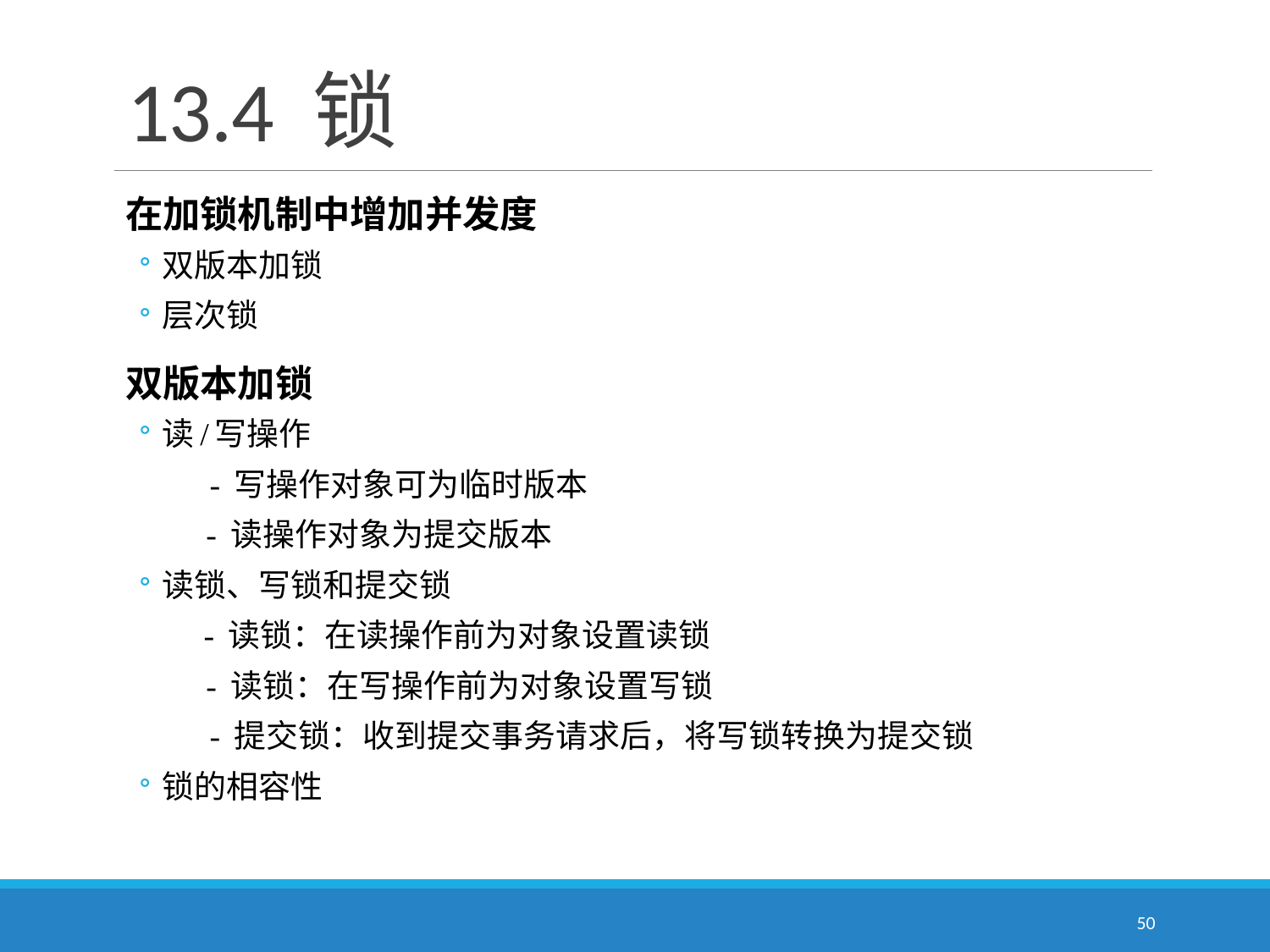

# 13.4 锁
在加锁机制中增加并发度
双版本加锁
层次锁
双版本加锁
读/写操作
　　- 写操作对象可为临时版本
　    - 读操作对象为提交版本
读锁、写锁和提交锁
        - 读锁：在读操作前为对象设置读锁
　    - 读锁：在写操作前为对象设置写锁
　　- 提交锁：收到提交事务请求后，将写锁转换为提交锁
锁的相容性

50